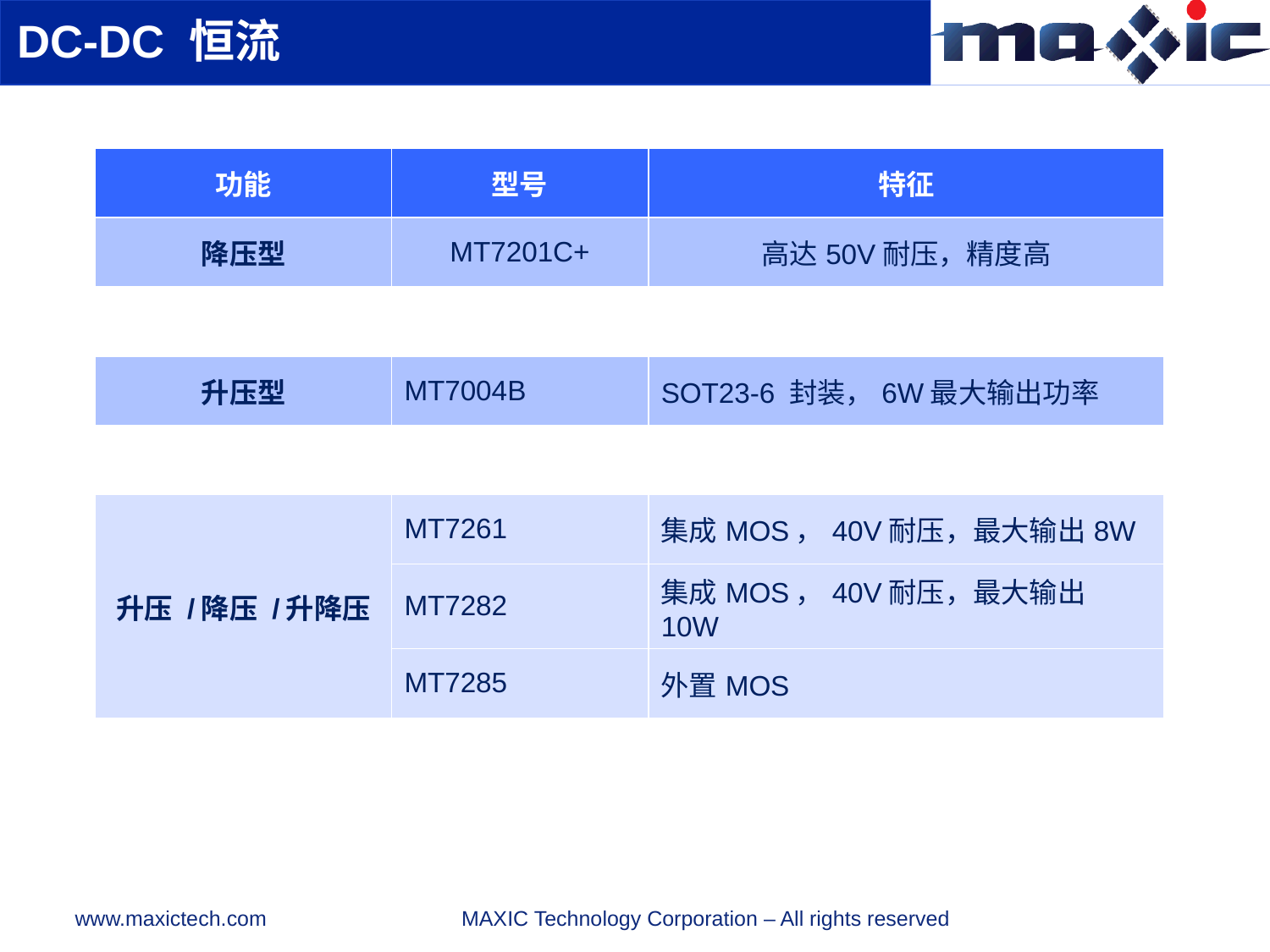

DC-DC 恒流
| 功能 | 型号 | 特征 |
| --- | --- | --- |
| 降压型 | MT7201C+ | 高达50V耐压，精度高 |
|  |  |  |
| 升压型 | MT7004B | SOT23-6 封装，6W最大输出功率 |
|  |  |  |
| 升压 /降压 /升降压 | MT7261 | 集成MOS，40V耐压，最大输出8W |
|  | MT7282 | 集成MOS，40V耐压，最大输出10W |
|  | MT7285 | 外置MOS |
|  |  |  |
37